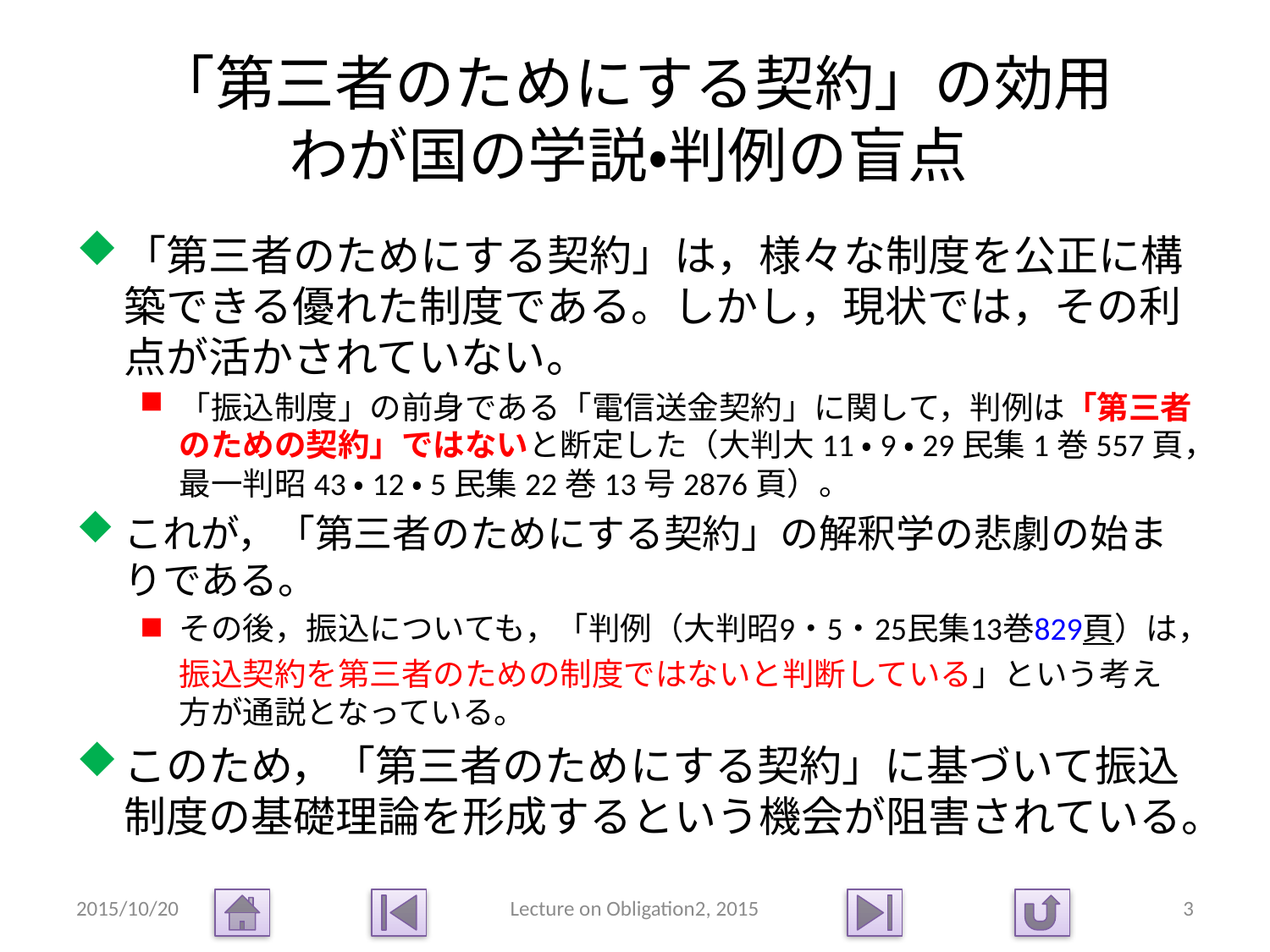

# 「第三者のためにする契約」の効用 わが国の学説・判例の盲点
「第三者のためにする契約」は，様々な制度を公正に構築できる優れた制度である。しかし，現状では，その利点が活かされていない。
「振込制度」の前身である「電信送金契約」に関して，判例は「第三者のための契約」ではないと断定した（大判大11・9・29民集1巻557頁，最一判昭43・12・5民集22巻13号2876頁）。
これが，「第三者のためにする契約」の解釈学の悲劇の始まりである。
その後，振込についても，「判例（大判昭9・5・25民集13巻829頁）は，振込契約を第三者のための制度ではないと判断している」という考え方が通説となっている。
このため，「第三者のためにする契約」に基づいて振込制度の基礎理論を形成するという機会が阻害されている。
2015/10/20
Lecture on Obligation2, 2015
3